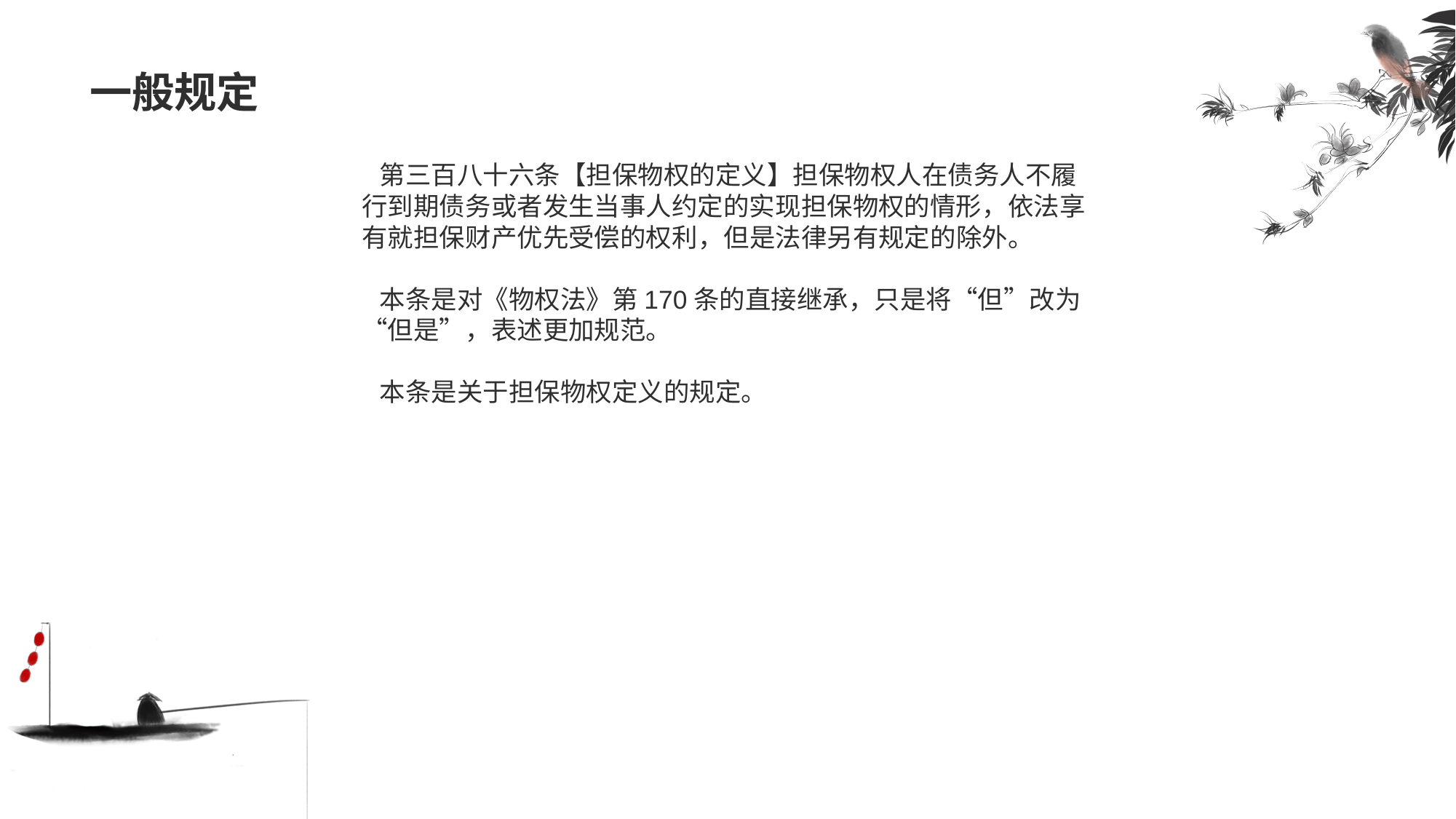

# 一般规定

  第三百八十六条【担保物权的定义】担保物权人在债务人不履行到期债务或者发生当事人约定的实现担保物权的情形，依法享有就担保财产优先受偿的权利，但是法律另有规定的除外。

  本条是对《物权法》第170条的直接继承，只是将“但”改为“但是”，表述更加规范。

  本条是关于担保物权定义的规定。
10